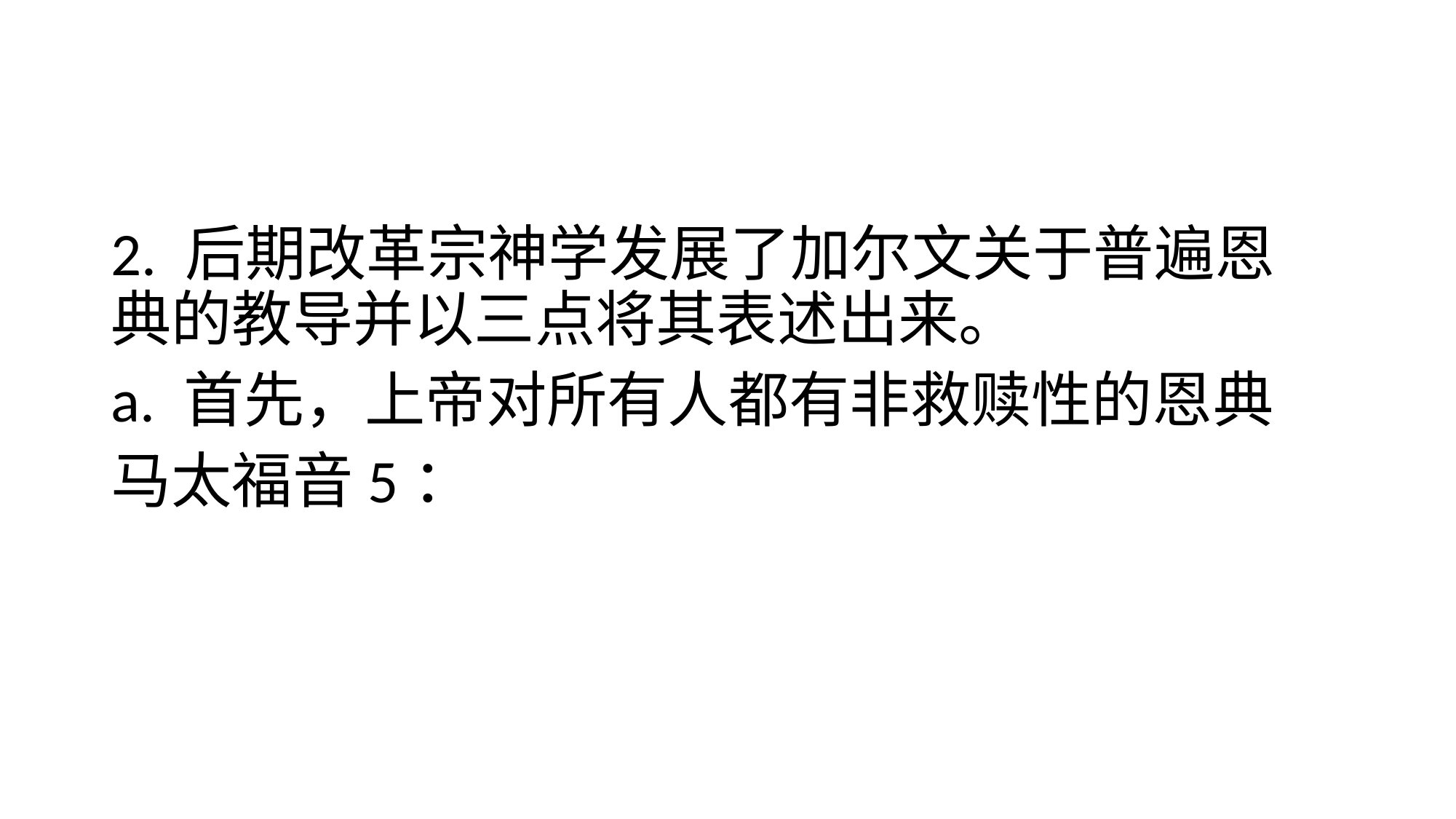

#
2. 后期改革宗神学发展了加尔文关于普遍恩典的教导并以三点将其表述出来。
a. 首先，上帝对所有人都有非救赎性的恩典
马太福音5：